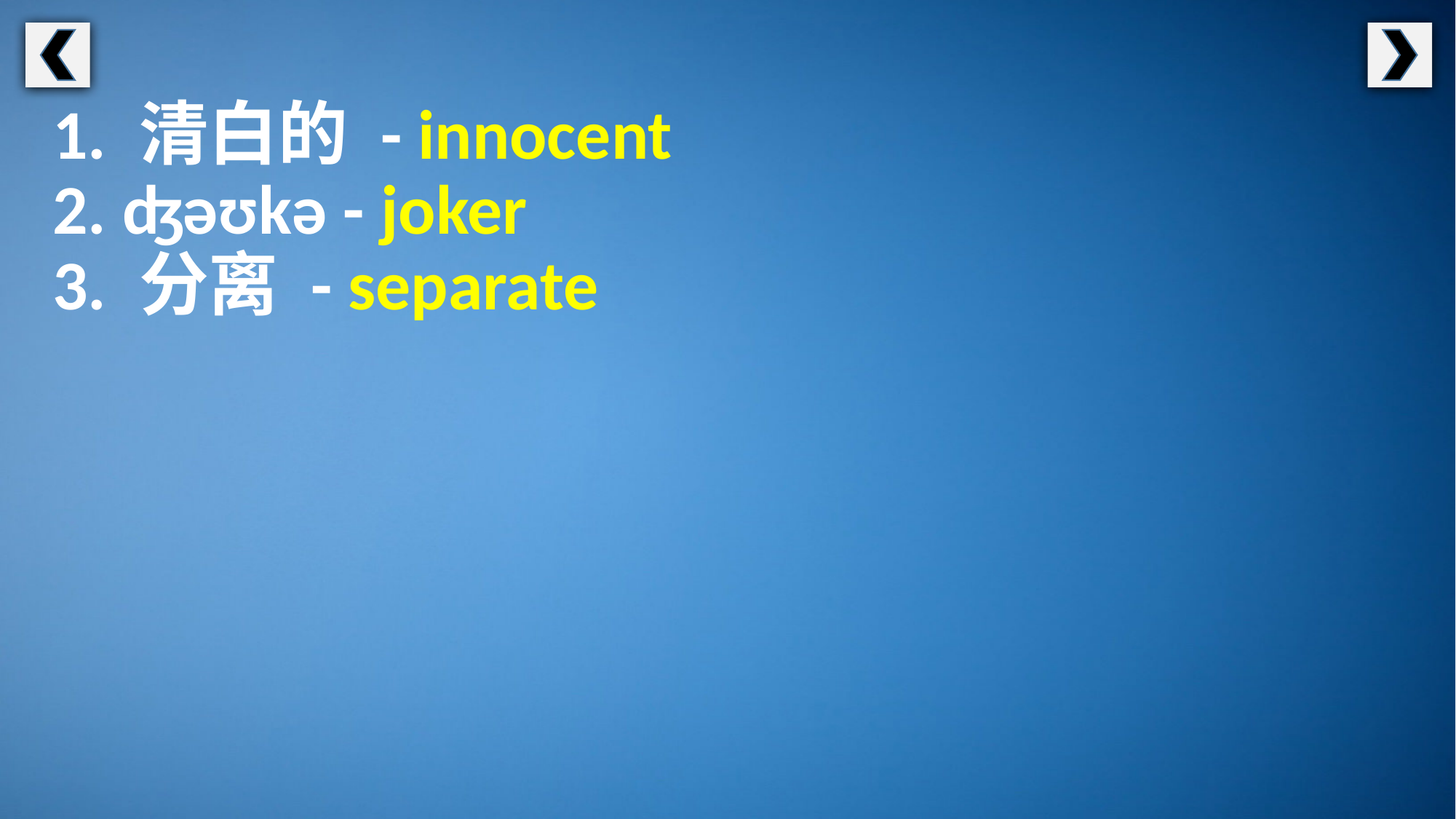

1. 清白的 - innocent
2. ʤəʊkə - joker
3. 分离 - separate